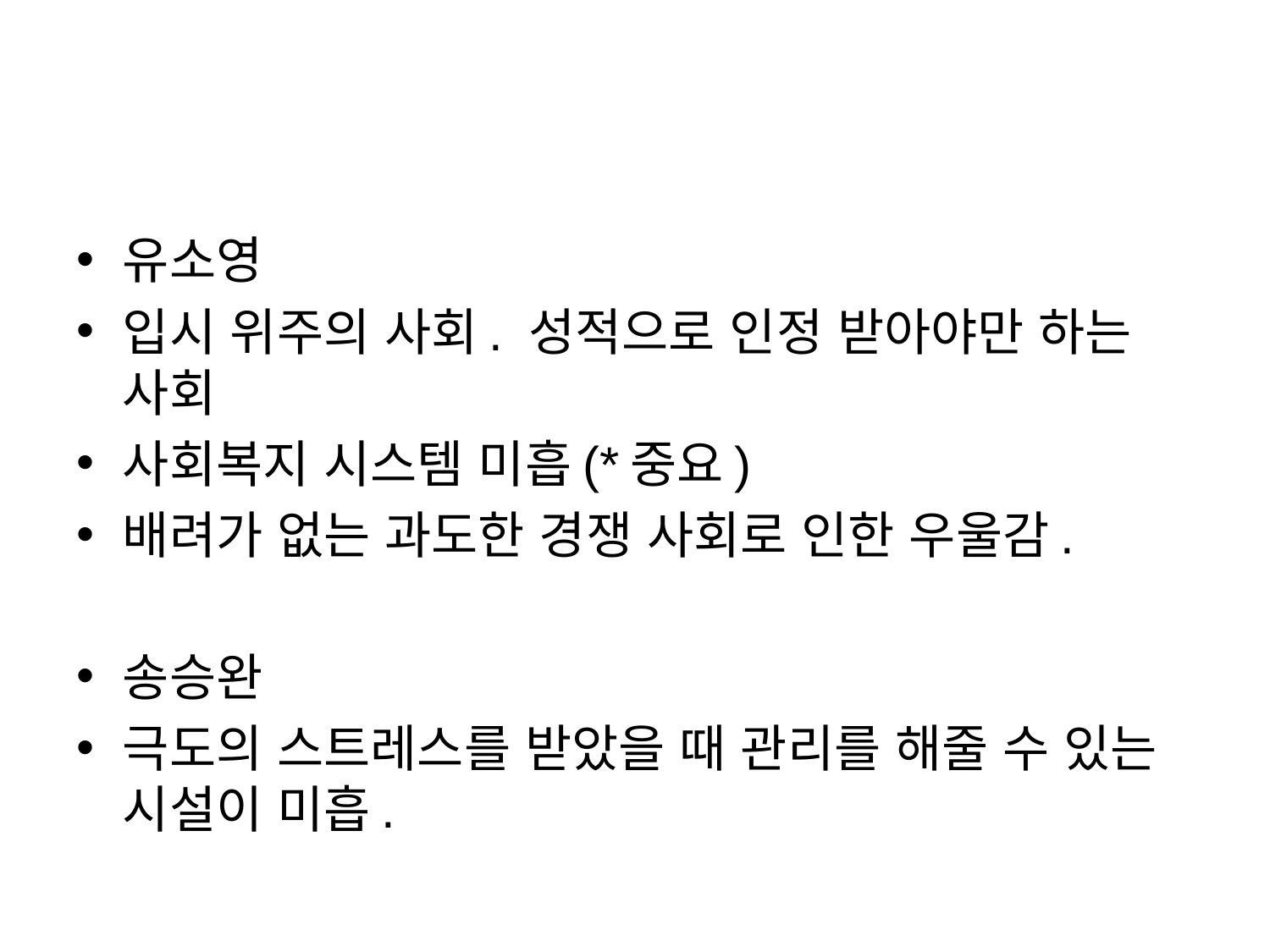

#
유소영
입시 위주의 사회. 성적으로 인정 받아야만 하는 사회
사회복지 시스템 미흡(*중요)
배려가 없는 과도한 경쟁 사회로 인한 우울감.

송승완
극도의 스트레스를 받았을 때 관리를 해줄 수 있는 시설이 미흡.